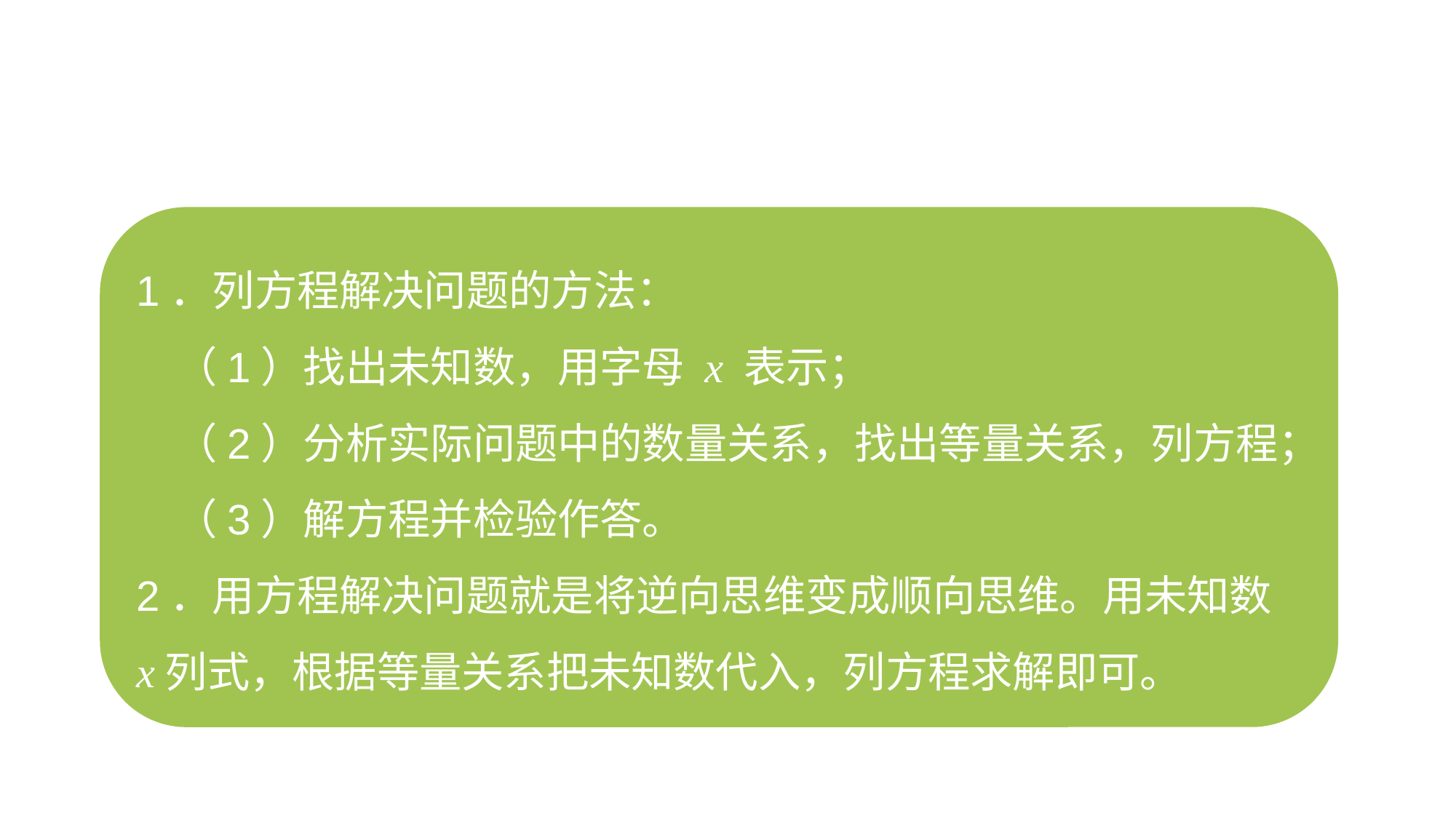

1．列方程解决问题的方法：
   （1）找出未知数，用字母 x 表示；
   （2）分析实际问题中的数量关系，找出等量关系，列方程；
   （3）解方程并检验作答。
2．用方程解决问题就是将逆向思维变成顺向思维。用未知数 x列式，根据等量关系把未知数代入，列方程求解即可。